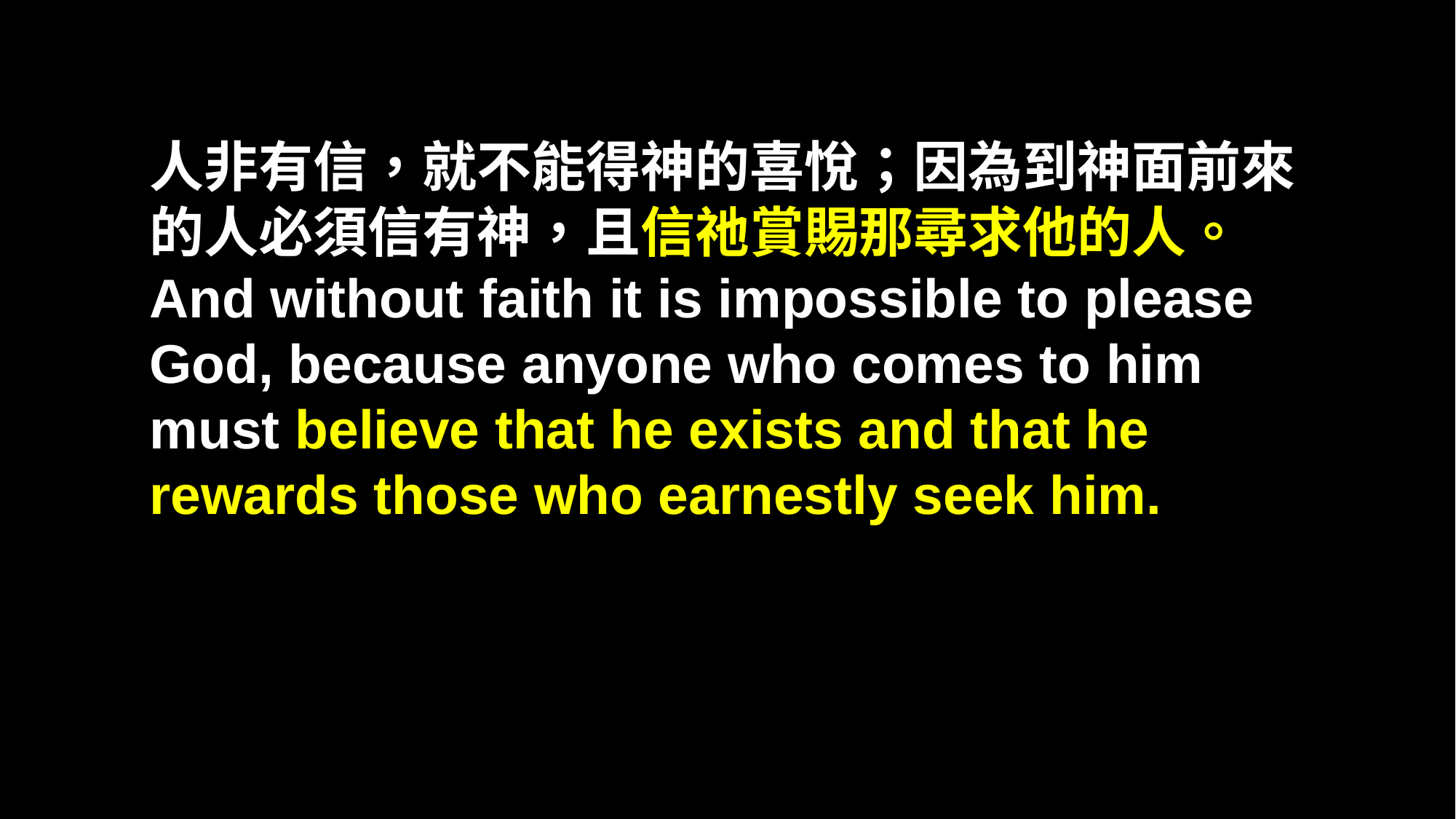

人非有信，就不能得神的喜悅；因為到神面前來的人必須信有神，且信祂賞賜那尋求他的人。
And without faith it is impossible to please God, because anyone who comes to him must believe that he exists and that he rewards those who earnestly seek him.